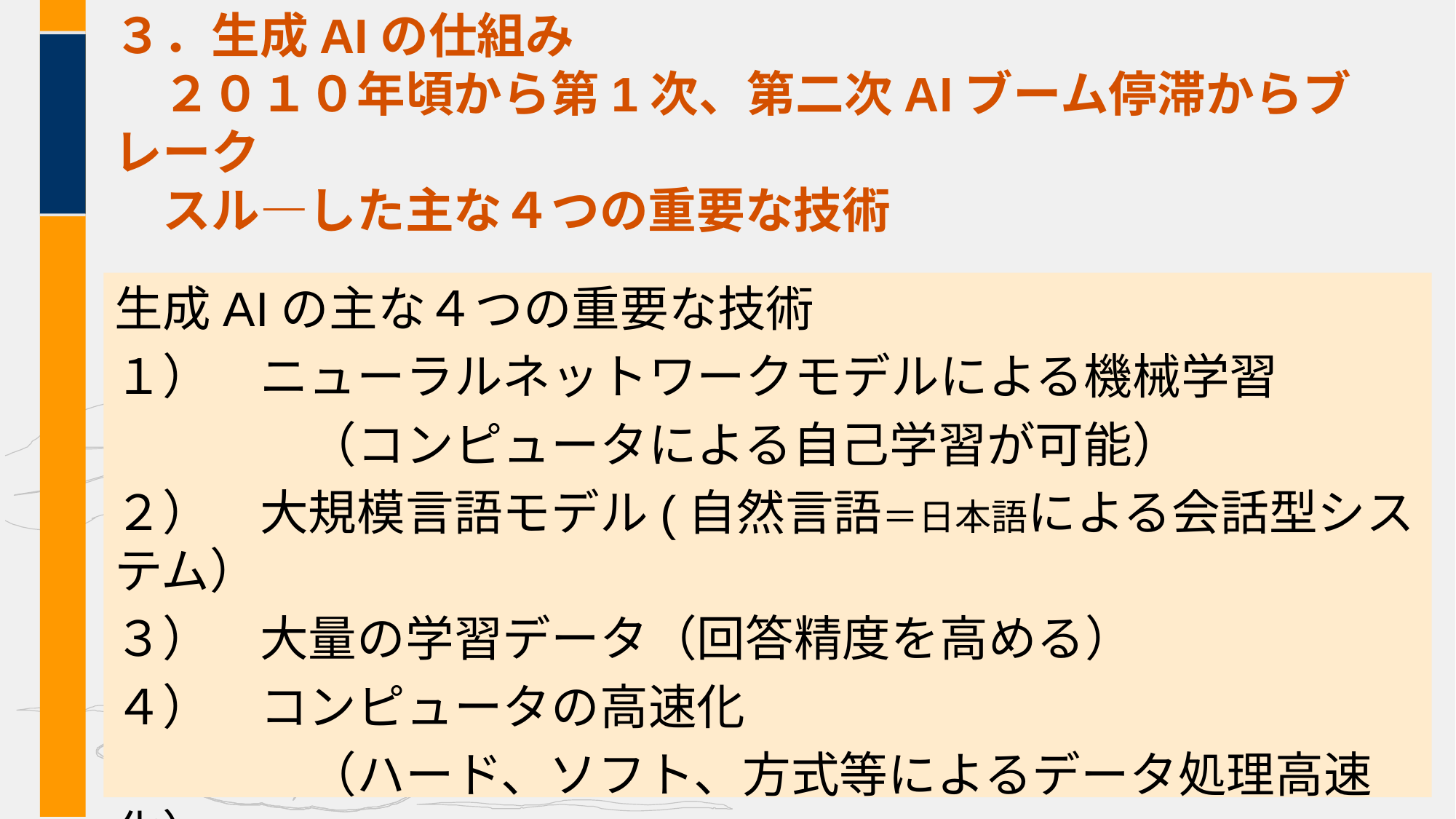

# ３．生成AIの仕組み　 　２０１０年頃から第1次、第二次AIブーム停滞からブレーク 　スル―した主な４つの重要な技術
生成AIの主な４つの重要な技術
１）　ニューラルネットワークモデルによる機械学習
　　　　（コンピュータによる自己学習が可能）
２）　大規模言語モデル(自然言語＝日本語による会話型システム）
３）　大量の学習データ（回答精度を高める）
４）　コンピュータの高速化
　　　　（ハード、ソフト、方式等によるデータ処理高速化）